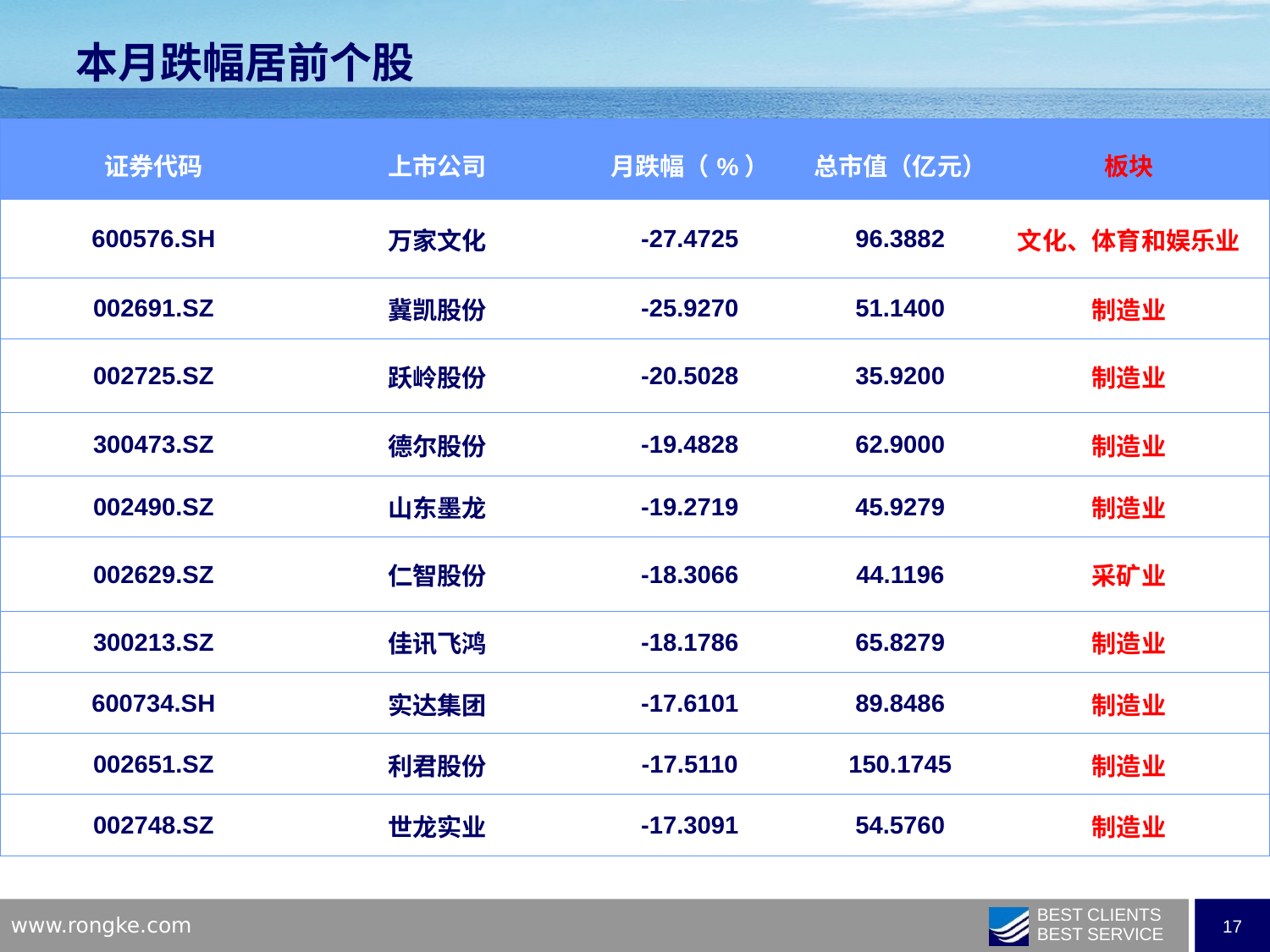

本月跌幅居前个股
| 证券代码 | 上市公司 | 月跌幅（%） | 总市值（亿元） | 板块 |
| --- | --- | --- | --- | --- |
| 600576.SH | 万家文化 | -27.4725 | 96.3882 | 文化、体育和娱乐业 |
| 002691.SZ | 冀凯股份 | -25.9270 | 51.1400 | 制造业 |
| 002725.SZ | 跃岭股份 | -20.5028 | 35.9200 | 制造业 |
| 300473.SZ | 德尔股份 | -19.4828 | 62.9000 | 制造业 |
| 002490.SZ | 山东墨龙 | -19.2719 | 45.9279 | 制造业 |
| 002629.SZ | 仁智股份 | -18.3066 | 44.1196 | 采矿业 |
| 300213.SZ | 佳讯飞鸿 | -18.1786 | 65.8279 | 制造业 |
| 600734.SH | 实达集团 | -17.6101 | 89.8486 | 制造业 |
| 002651.SZ | 利君股份 | -17.5110 | 150.1745 | 制造业 |
| 002748.SZ | 世龙实业 | -17.3091 | 54.5760 | 制造业 |